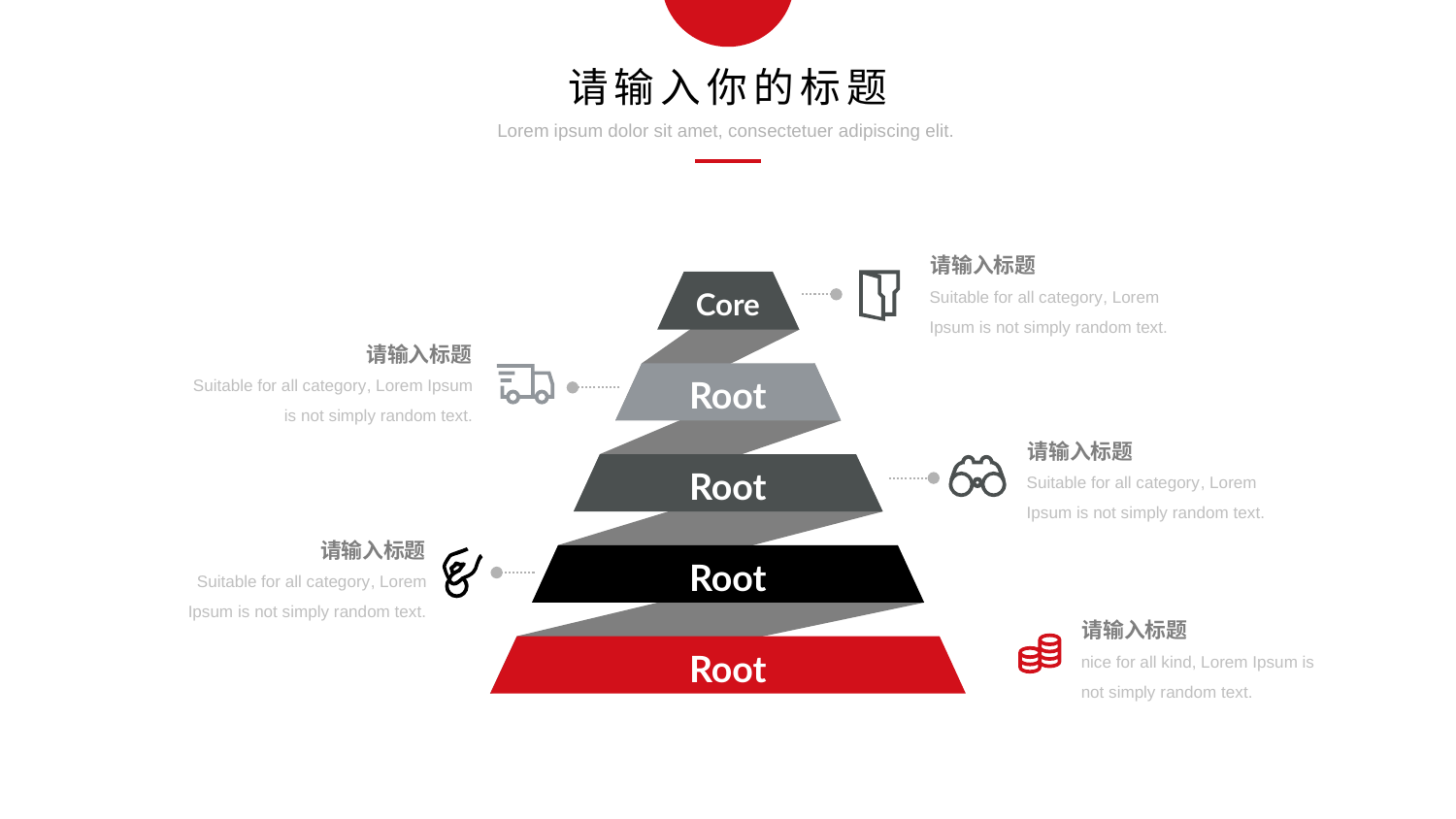

请输入你的标题
Lorem ipsum dolor sit amet, consectetuer adipiscing elit.
请输入标题
Suitable for all category, Lorem Ipsum is not simply random text.

Core
请输入标题
Suitable for all category, Lorem Ipsum is not simply random text.

Root
请输入标题

Suitable for all category, Lorem Ipsum is not simply random text.
Root
请输入标题

Root
Suitable for all category, Lorem Ipsum is not simply random text.
请输入标题

nice for all kind, Lorem Ipsum is not simply random text.

Root